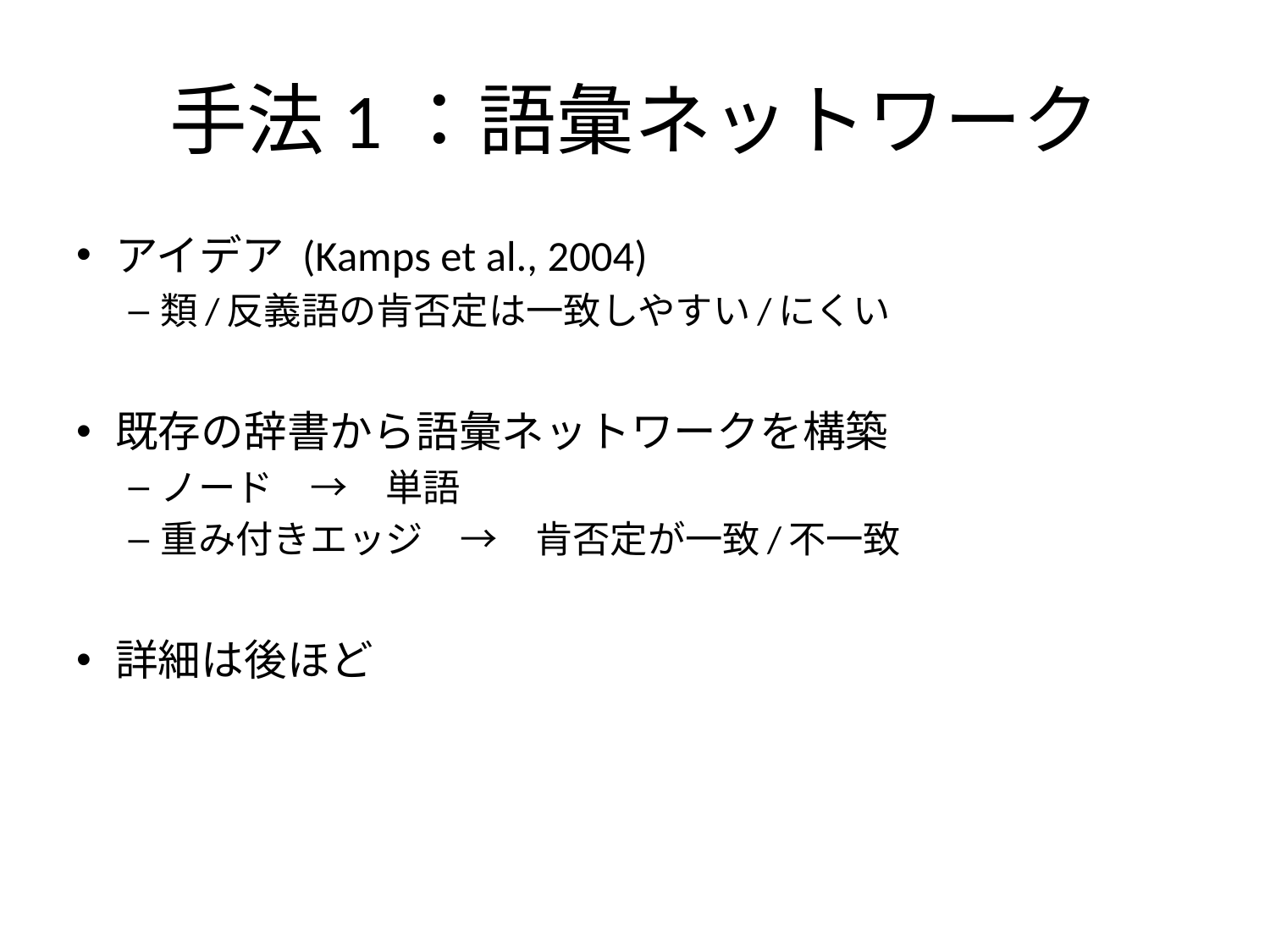

# 手法1：語彙ネットワーク
アイデア (Kamps et al., 2004)
類/反義語の肯否定は一致しやすい/にくい

既存の辞書から語彙ネットワークを構築
ノード　→　単語
重み付きエッジ　→　肯否定が一致/不一致

詳細は後ほど